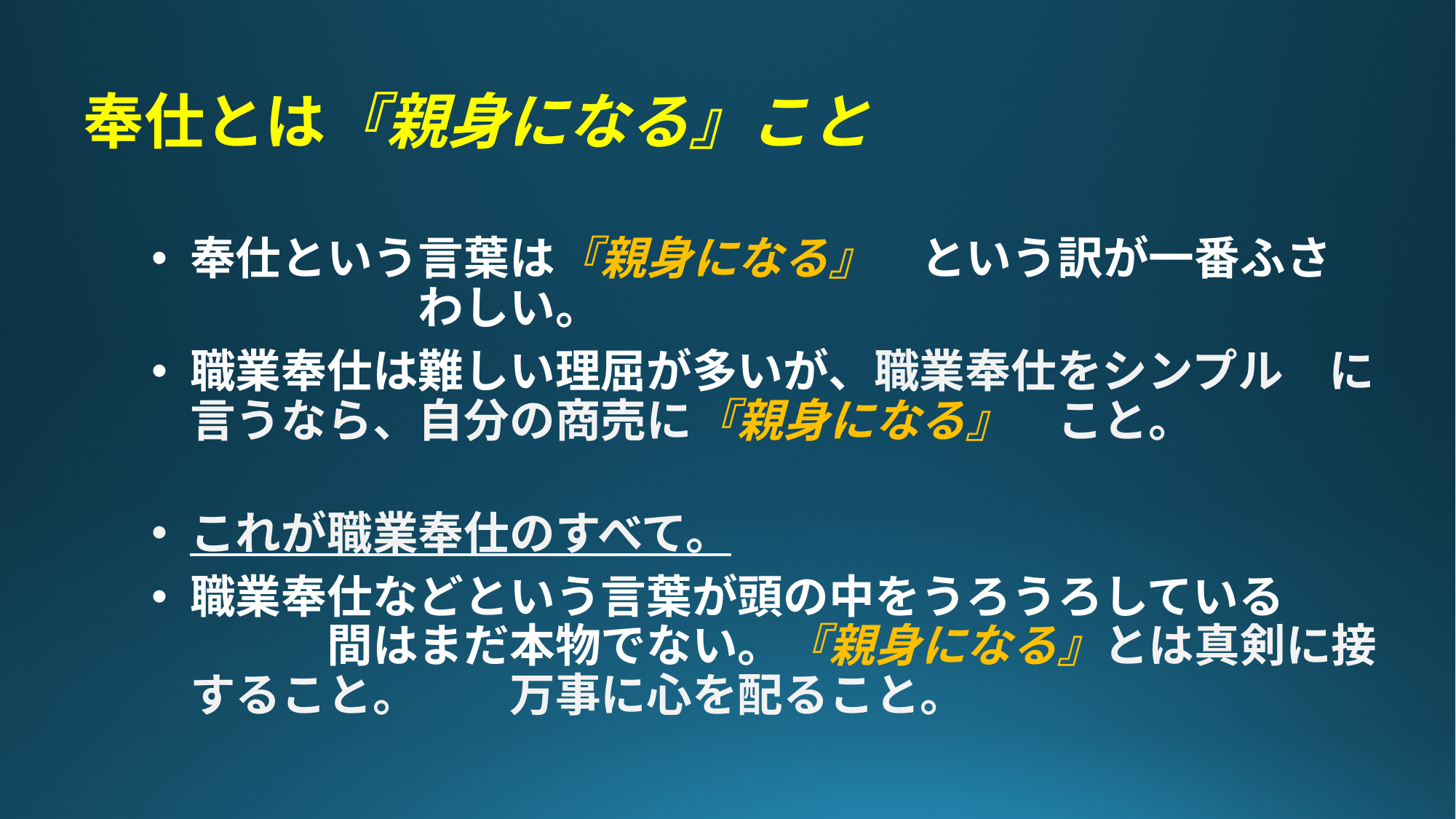

# 奉仕とは『親身になる』こと
奉仕という言葉は『親身になる』　という訳が一番ふさ　　　　　　わしい。
職業奉仕は難しい理屈が多いが、職業奉仕をシンプル　に言うなら、自分の商売に『親身になる』　こと。
これが職業奉仕のすべて。
職業奉仕などという言葉が頭の中をうろうろしている　　　　　間はまだ本物でない。『親身になる』とは真剣に接すること。　　万事に心を配ること。